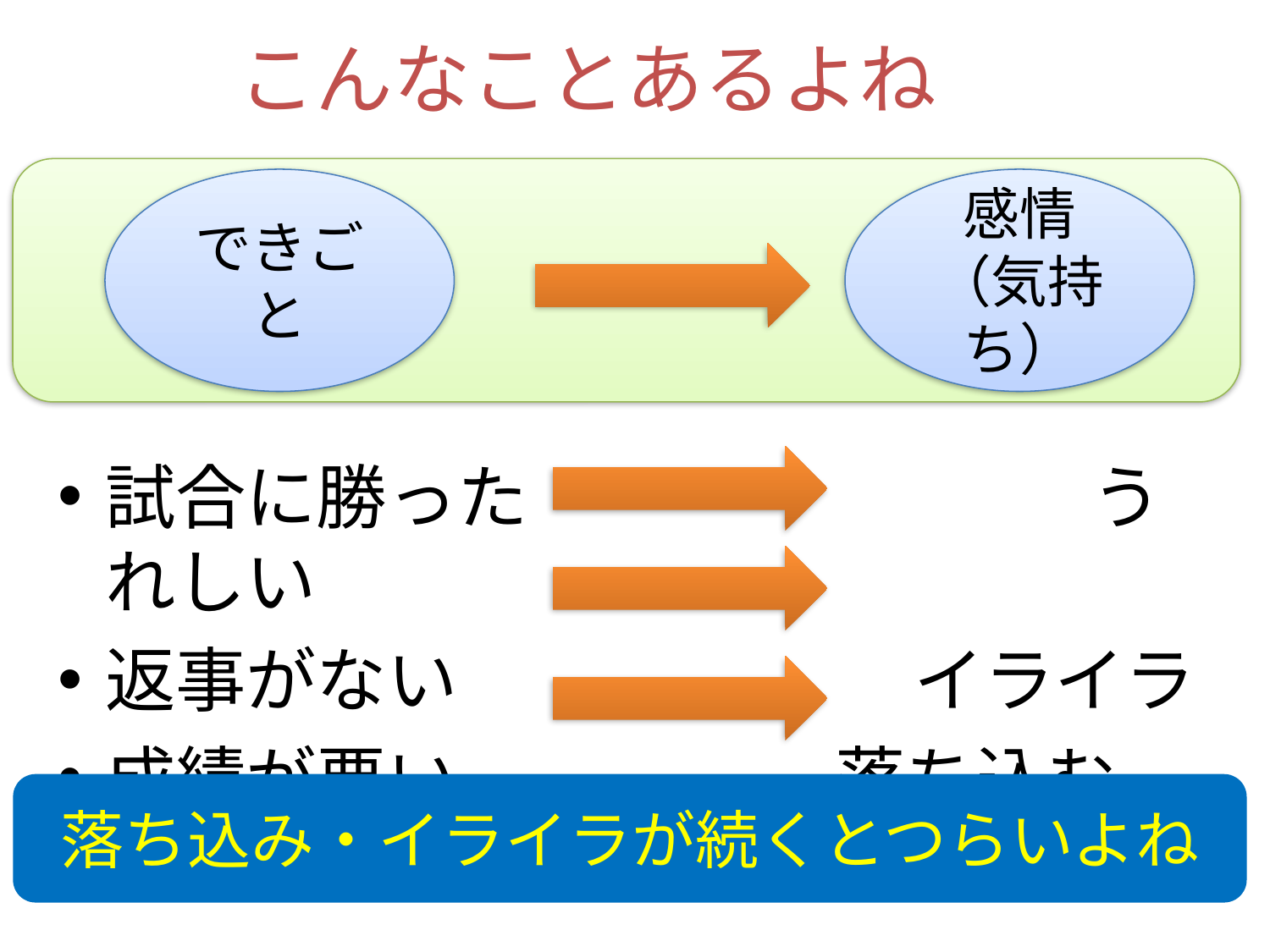

こんなことあるよね

できごと
感情
（気持ち）

試合に勝った　　　　　　　　うれしい
返事がない　　　           　イライラ
成績が悪い　              　 落ち込む

落ち込み・イライラが続くとつらいよね